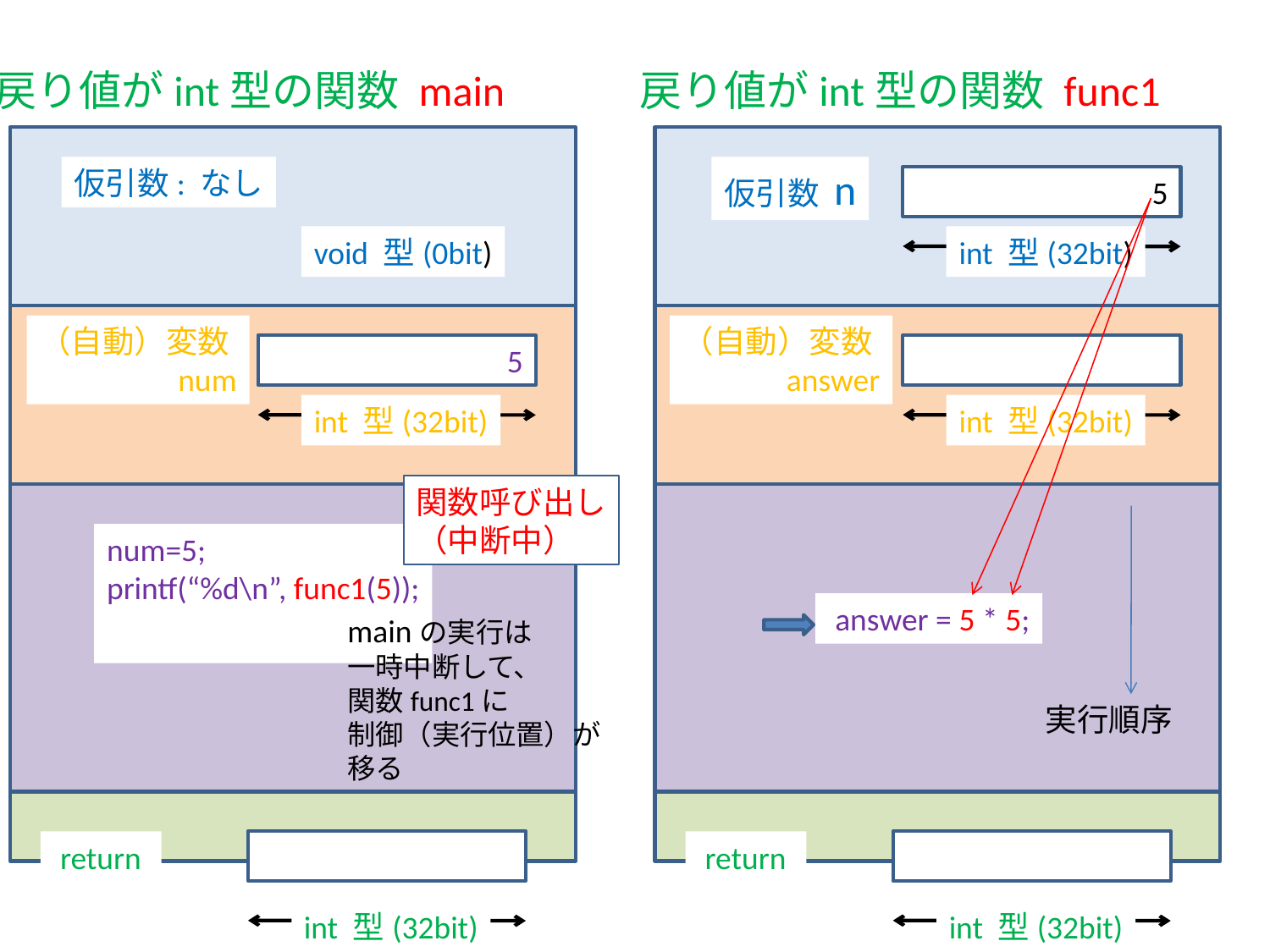

戻り値がint型の関数 main
戻り値がint型の関数 func1

仮引数: なし
仮引数 n
5
void 型(0bit)
int 型(32bit)

（自動）変数
num
（自動）変数
answer
5

int 型(32bit)
int 型(32bit)
関数呼び出し
（中断中）

num=5;
printf(“%d\n”, func1(5));

 answer = 5 * 5;
mainの実行は
一時中断して、
関数func1に
制御（実行位置）が
移る

実行順序

 return

 return

int 型(32bit)
int 型(32bit)